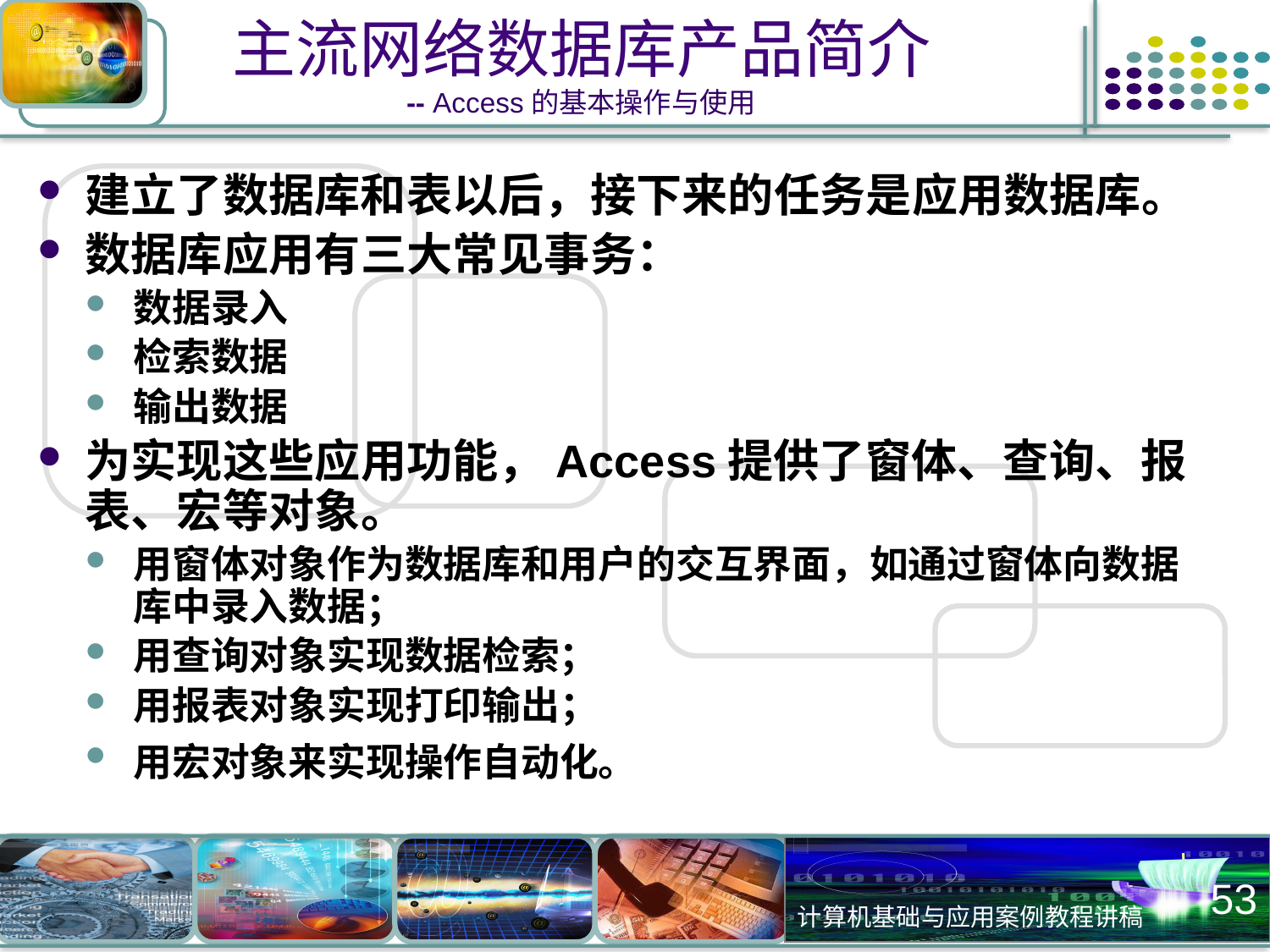

# 主流网络数据库产品简介 -- Access的基本操作与使用
建立了数据库和表以后，接下来的任务是应用数据库。
数据库应用有三大常见事务：
数据录入
检索数据
输出数据
为实现这些应用功能，Access提供了窗体、查询、报表、宏等对象。
用窗体对象作为数据库和用户的交互界面，如通过窗体向数据库中录入数据；
用查询对象实现数据检索；
用报表对象实现打印输出；
用宏对象来实现操作自动化。
53